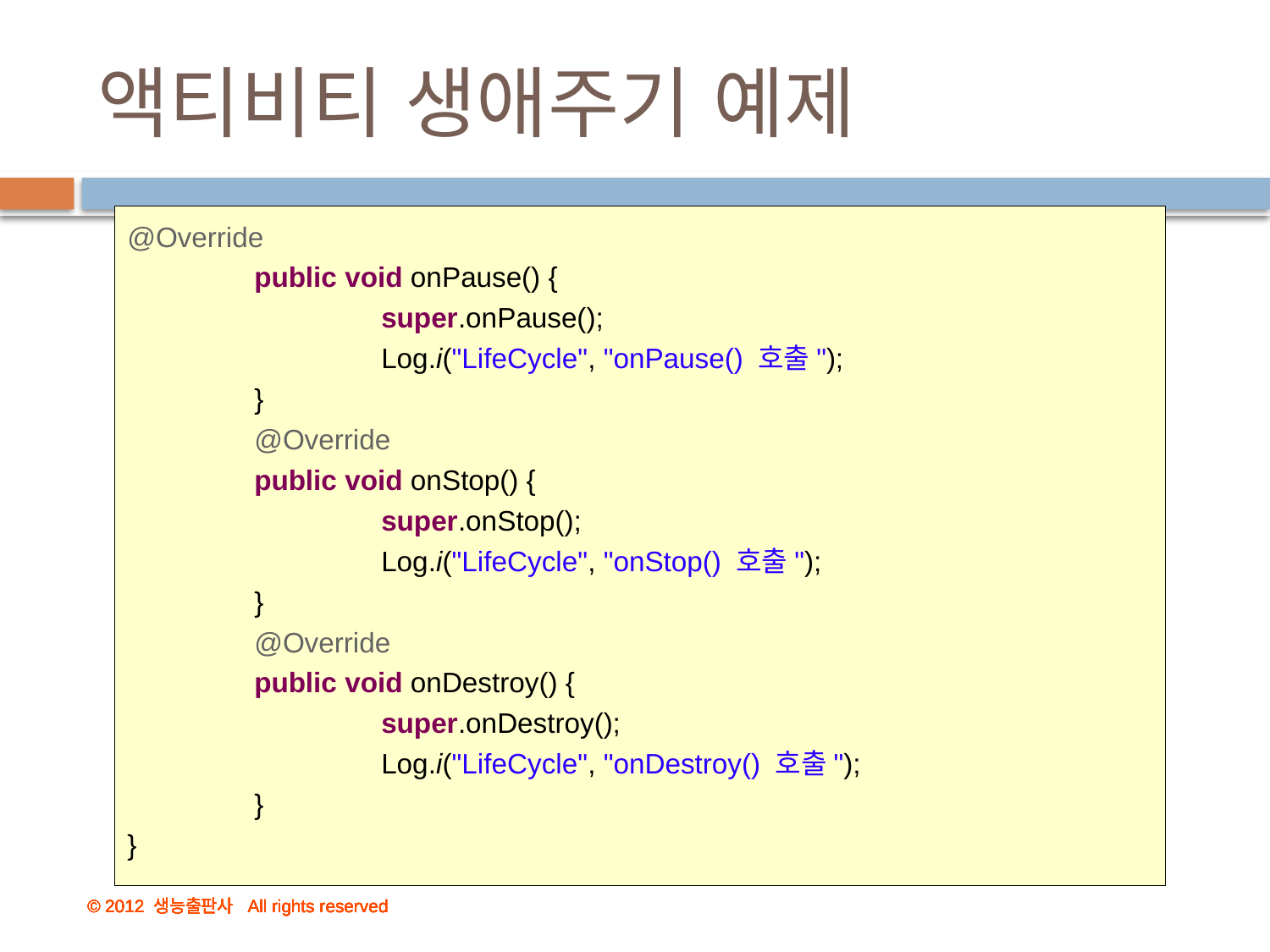

# 액티비티 생애주기 예제
@Override
	public void onPause() {
		super.onPause();
		Log.i("LifeCycle", "onPause() 호출");
	}
	@Override
	public void onStop() {
		super.onStop();
		Log.i("LifeCycle", "onStop() 호출");
	}
	@Override
	public void onDestroy() {
		super.onDestroy();
		Log.i("LifeCycle", "onDestroy() 호출");
	}
}